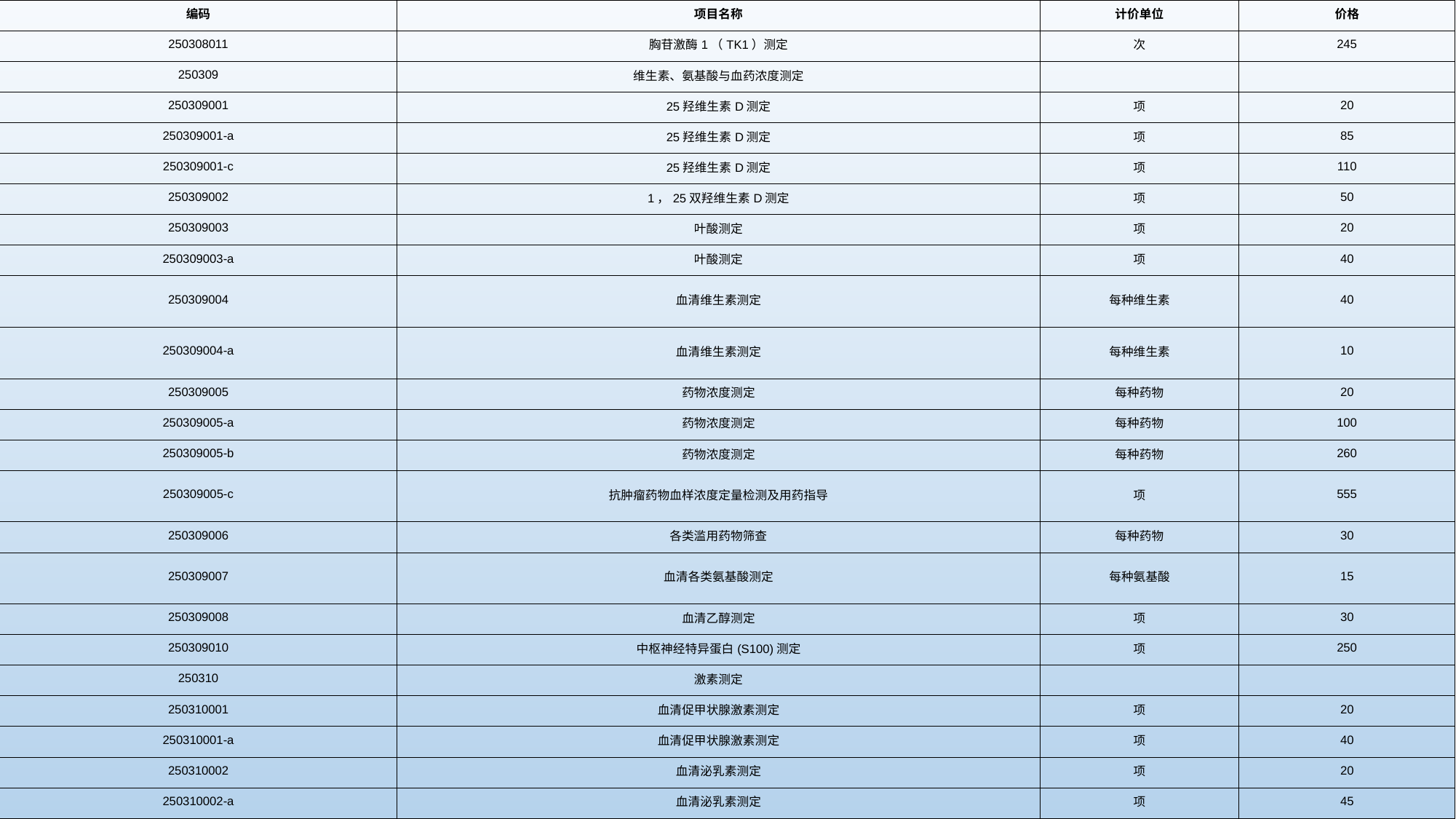

| 编码 | 项目名称 | 计价单位 | 价格 |
| --- | --- | --- | --- |
| 250308011 | 胸苷激酶1（TK1）测定 | 次 | 245 |
| 250309 | 维生素、氨基酸与血药浓度测定 |  |  |
| 250309001 | 25羟维生素D测定 | 项 | 20 |
| 250309001-a | 25羟维生素D测定 | 项 | 85 |
| 250309001-c | 25羟维生素D测定 | 项 | 110 |
| 250309002 | 1，25双羟维生素D测定 | 项 | 50 |
| 250309003 | 叶酸测定 | 项 | 20 |
| 250309003-a | 叶酸测定 | 项 | 40 |
| 250309004 | 血清维生素测定 | 每种维生素 | 40 |
| 250309004-a | 血清维生素测定 | 每种维生素 | 10 |
| 250309005 | 药物浓度测定 | 每种药物 | 20 |
| 250309005-a | 药物浓度测定 | 每种药物 | 100 |
| 250309005-b | 药物浓度测定 | 每种药物 | 260 |
| 250309005-c | 抗肿瘤药物血样浓度定量检测及用药指导 | 项 | 555 |
| 250309006 | 各类滥用药物筛查 | 每种药物 | 30 |
| 250309007 | 血清各类氨基酸测定 | 每种氨基酸 | 15 |
| 250309008 | 血清乙醇测定 | 项 | 30 |
| 250309010 | 中枢神经特异蛋白(S100)测定 | 项 | 250 |
| 250310 | 激素测定 |  |  |
| 250310001 | 血清促甲状腺激素测定 | 项 | 20 |
| 250310001-a | 血清促甲状腺激素测定 | 项 | 40 |
| 250310002 | 血清泌乳素测定 | 项 | 20 |
| 250310002-a | 血清泌乳素测定 | 项 | 45 |